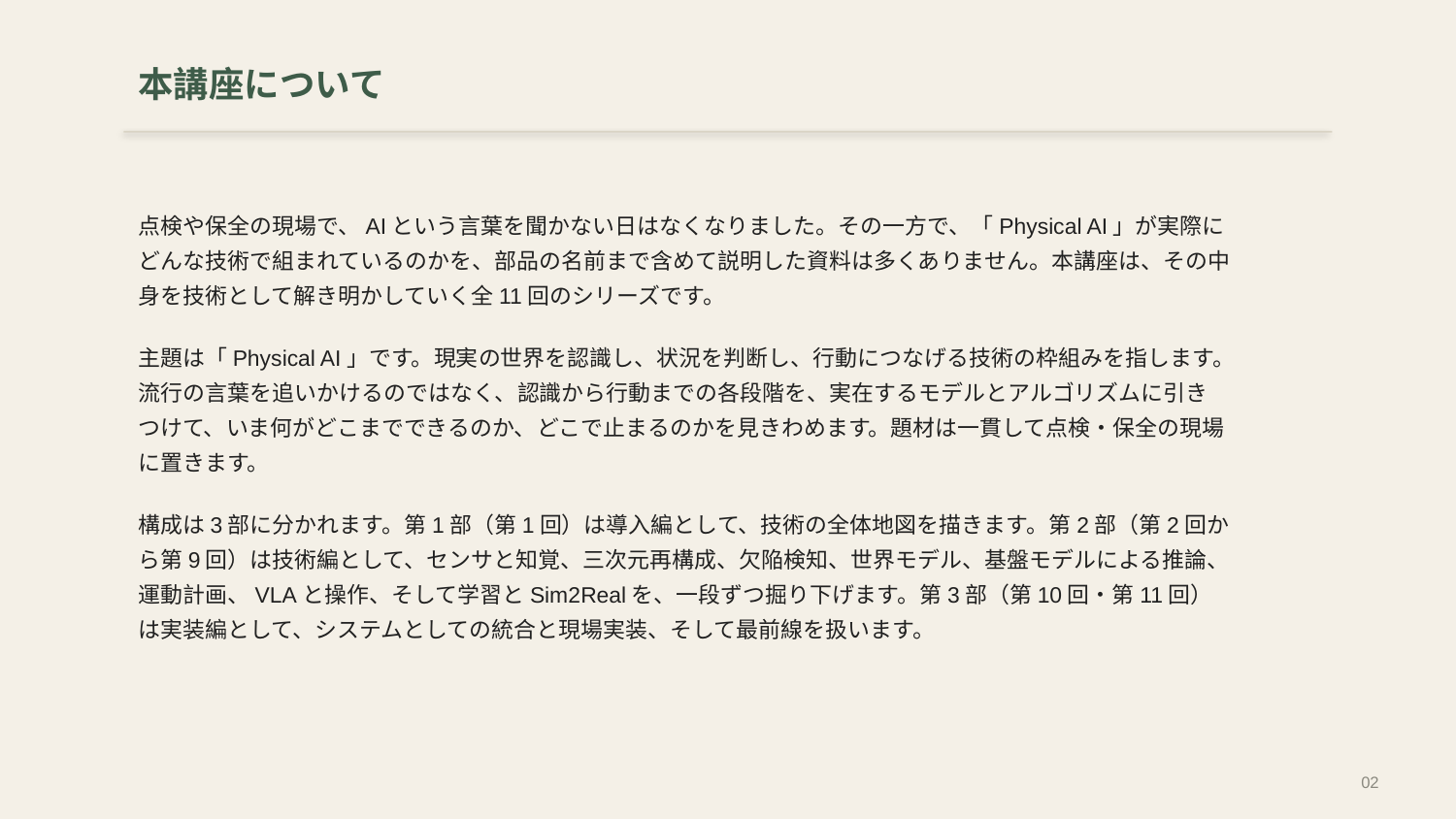

本講座について

点検や保全の現場で、AIという言葉を聞かない日はなくなりました。その一方で、「Physical AI」が実際にどんな技術で組まれているのかを、部品の名前まで含めて説明した資料は多くありません。本講座は、その中身を技術として解き明かしていく全11回のシリーズです。
主題は「Physical AI」です。現実の世界を認識し、状況を判断し、行動につなげる技術の枠組みを指します。流行の言葉を追いかけるのではなく、認識から行動までの各段階を、実在するモデルとアルゴリズムに引きつけて、いま何がどこまでできるのか、どこで止まるのかを見きわめます。題材は一貫して点検・保全の現場に置きます。
構成は3部に分かれます。第1部（第1回）は導入編として、技術の全体地図を描きます。第2部（第2回から第9回）は技術編として、センサと知覚、三次元再構成、欠陥検知、世界モデル、基盤モデルによる推論、運動計画、VLAと操作、そして学習とSim2Realを、一段ずつ掘り下げます。第3部（第10回・第11回）は実装編として、システムとしての統合と現場実装、そして最前線を扱います。
02